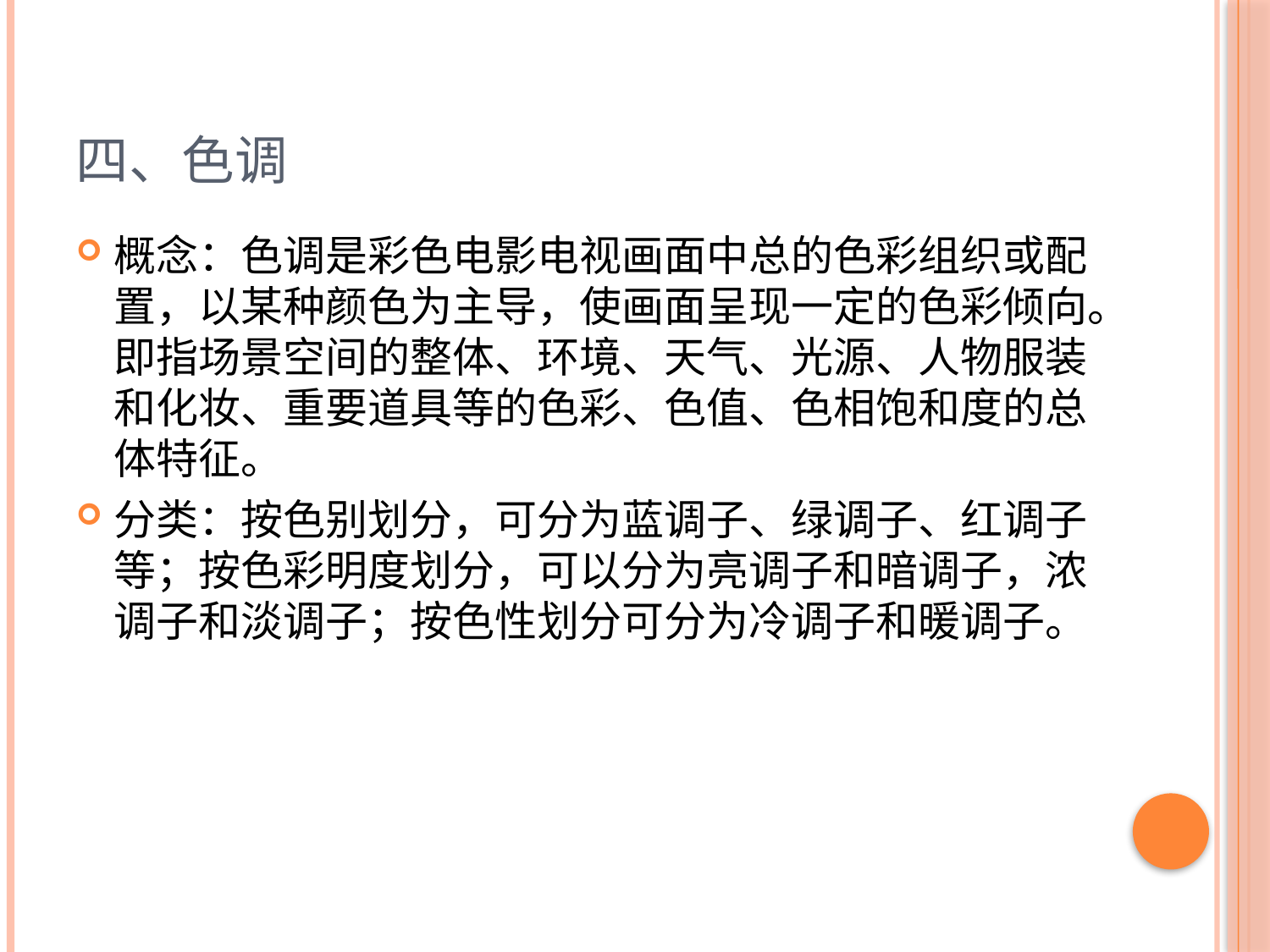

# 四、色调
概念：色调是彩色电影电视画面中总的色彩组织或配置，以某种颜色为主导，使画面呈现一定的色彩倾向。即指场景空间的整体、环境、天气、光源、人物服装和化妆、重要道具等的色彩、色值、色相饱和度的总体特征。
分类：按色别划分，可分为蓝调子、绿调子、红调子等；按色彩明度划分，可以分为亮调子和暗调子，浓调子和淡调子；按色性划分可分为冷调子和暖调子。